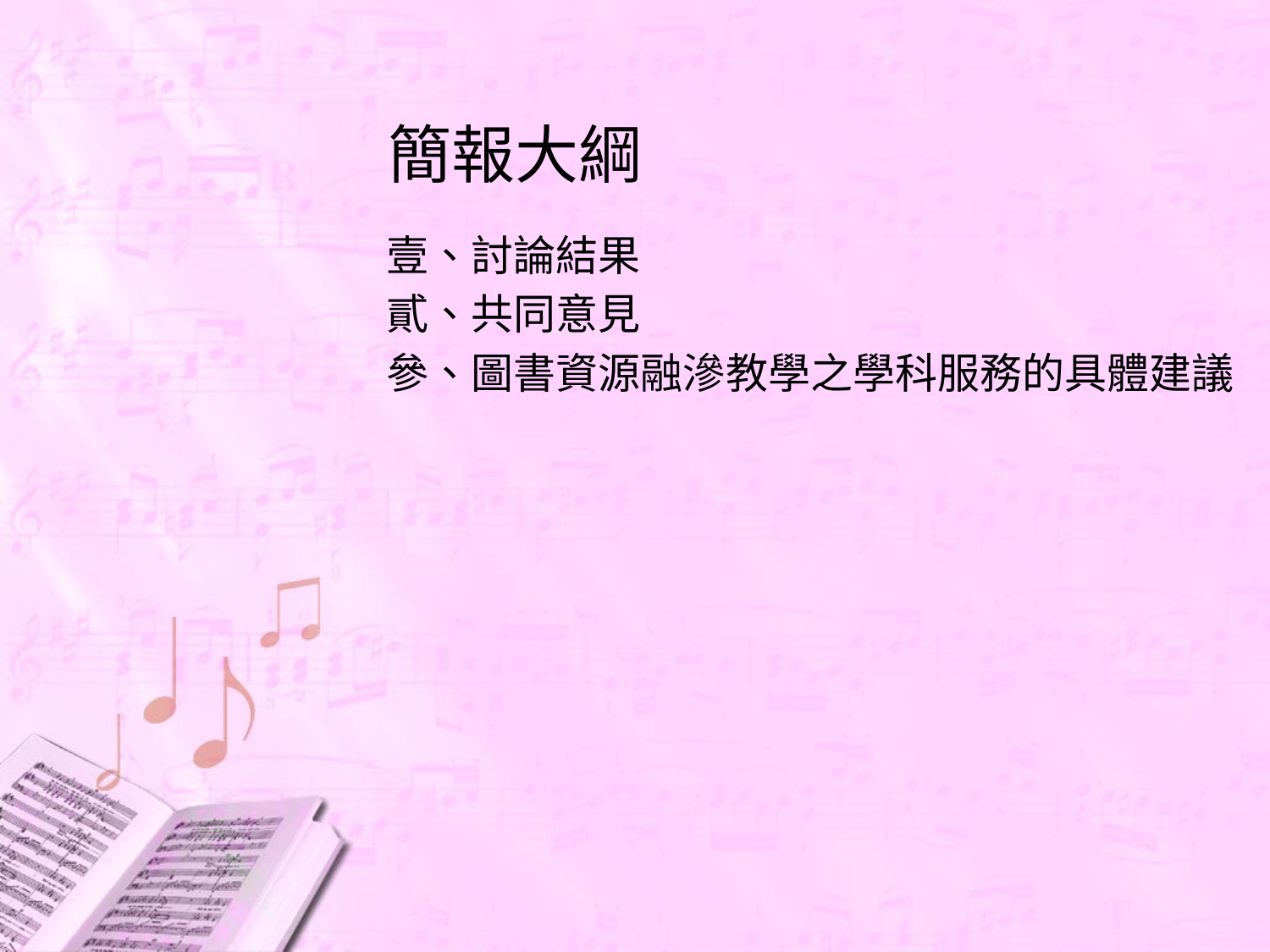

# 簡報大綱
壹、討論結果
貳、共同意見
參、圖書資源融滲教學之學科服務的具體建議